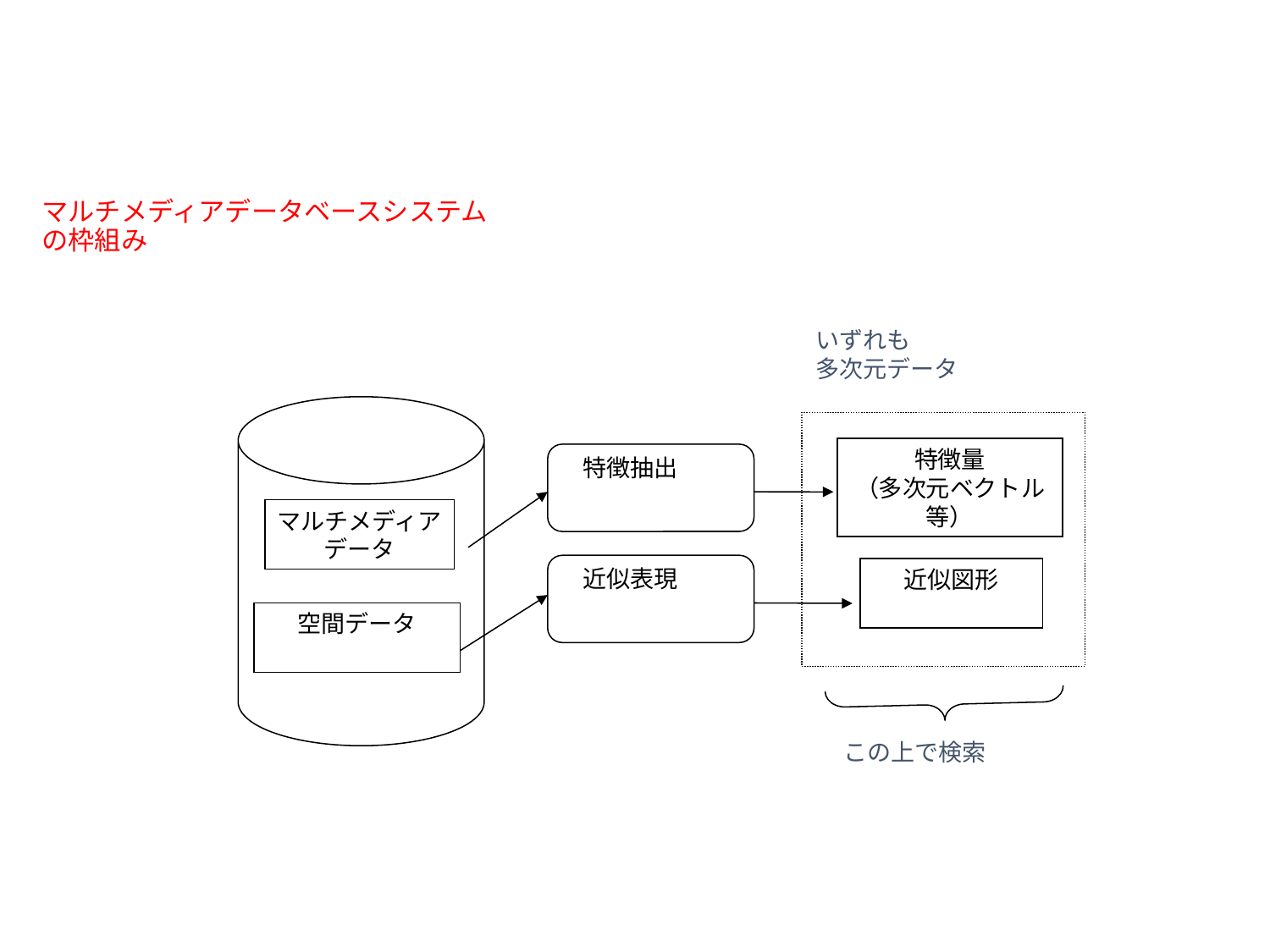

# マルチメディアデータベースシステム の枠組み
いずれも
多次元データ

特徴量
（多次元ベクトル等）

特徴抽出

マルチメディア
データ

近似表現
近似図形

空間データ

この上で検索